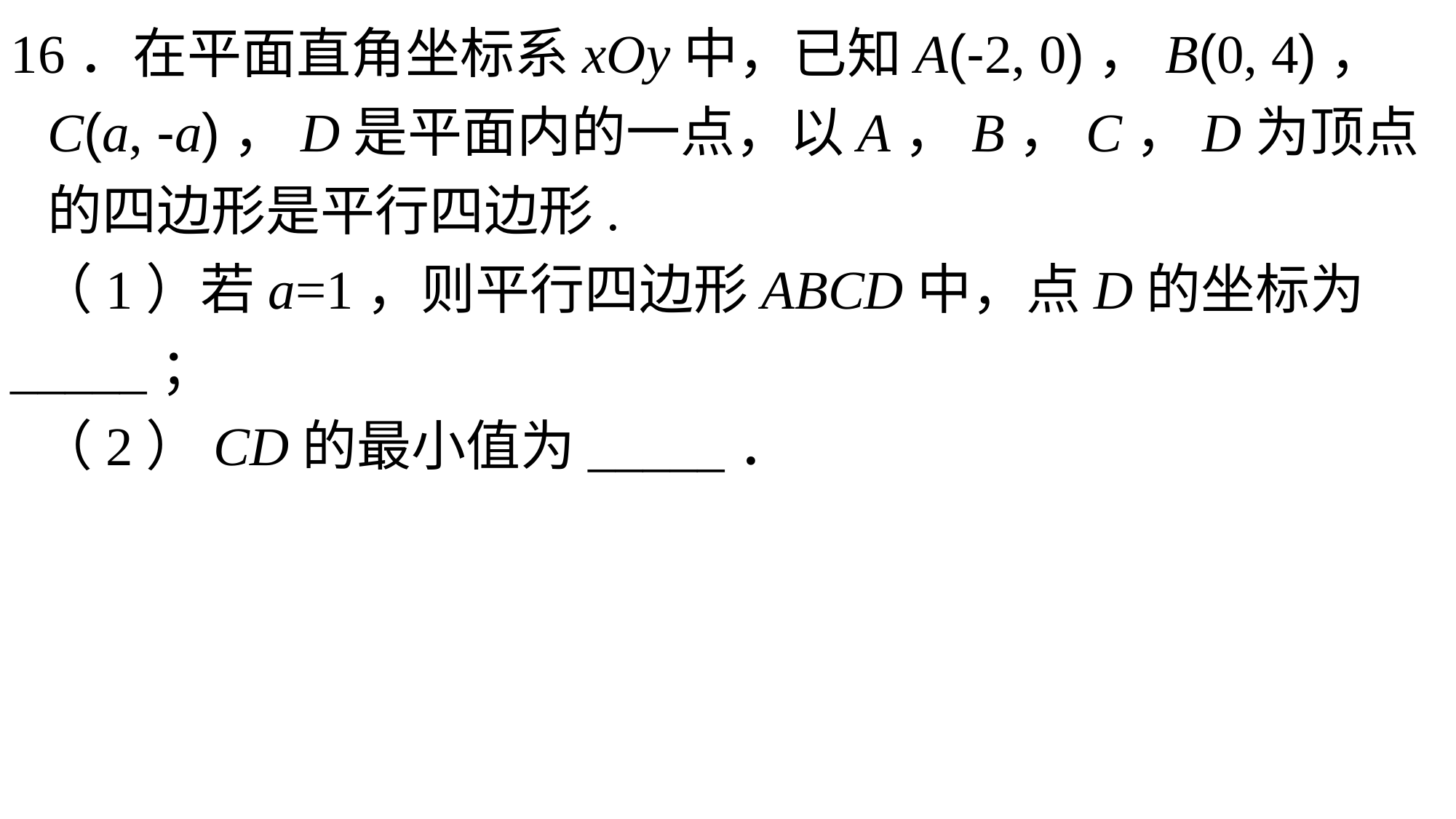

16．在平面直角坐标系xOy中，已知A(-2, 0)，B(0, 4)，C(a, -a)，D是平面内的一点，以A，B，C，D为顶点的四边形是平行四边形.
（1）若a=1，则平行四边形ABCD中，点D的坐标为_____；
（2）CD的最小值为_____．